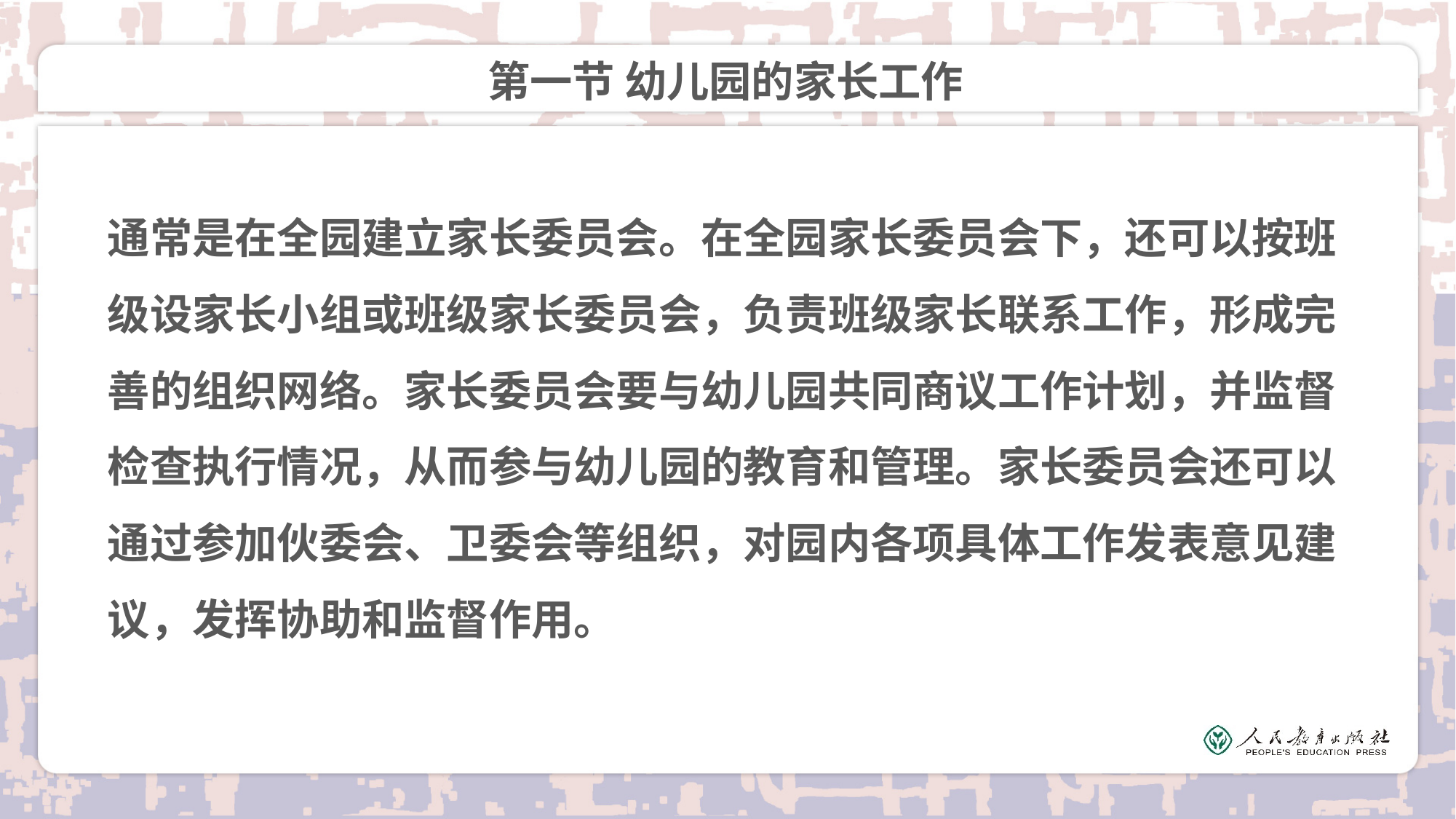

# 第一节 幼儿园的家长工作
通常是在全园建立家长委员会。在全园家长委员会下，还可以按班级设家长小组或班级家长委员会，负责班级家长联系工作，形成完善的组织网络。家长委员会要与幼儿园共同商议工作计划，并监督检查执行情况，从而参与幼儿园的教育和管理。家长委员会还可以通过参加伙委会、卫委会等组织，对园内各项具体工作发表意见建议，发挥协助和监督作用。